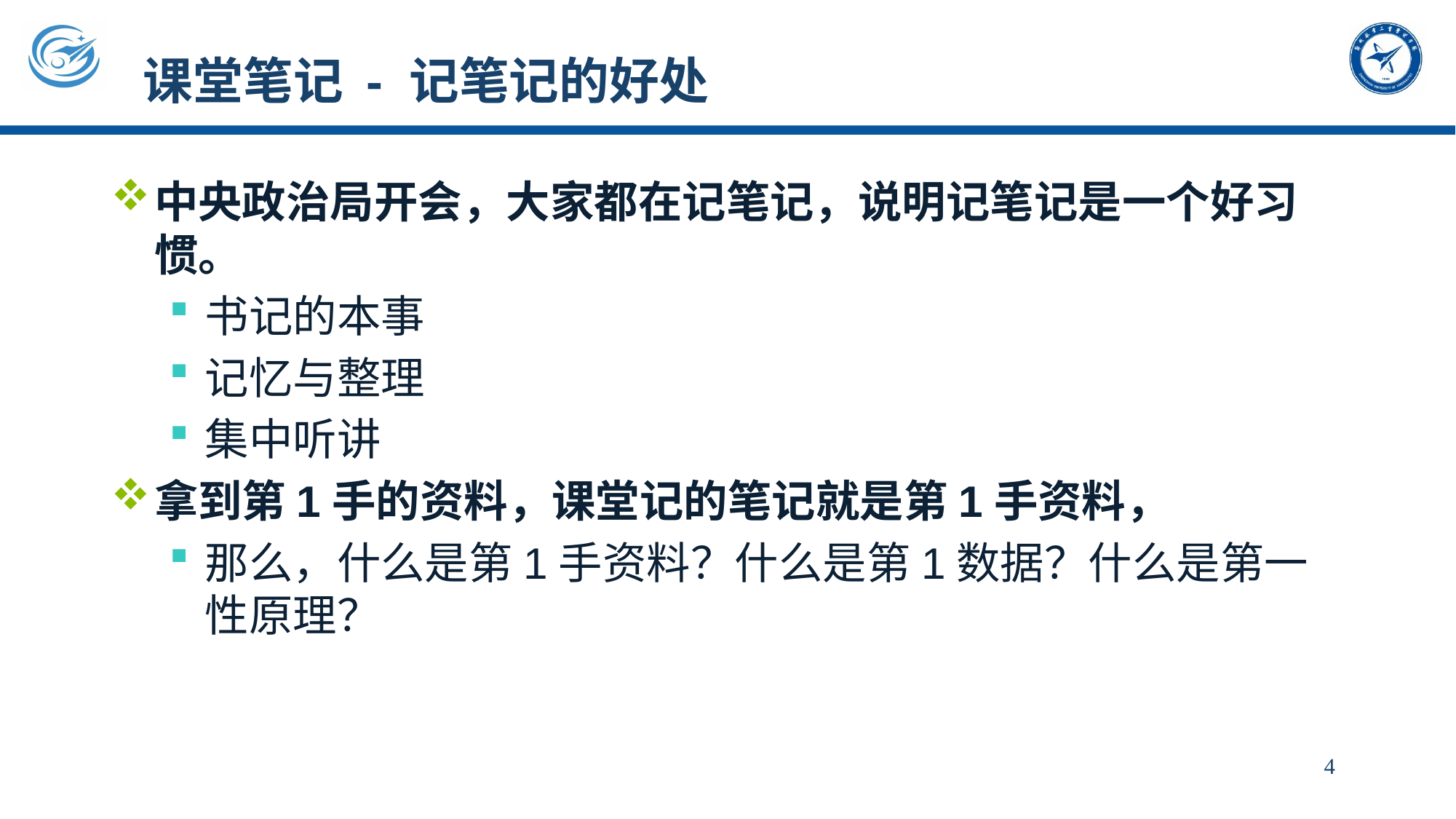

# 课堂笔记 - 记笔记的好处
中央政治局开会，大家都在记笔记，说明记笔记是一个好习惯。
书记的本事
记忆与整理
集中听讲
拿到第1手的资料，课堂记的笔记就是第1手资料，
那么，什么是第1手资料？什么是第1数据？什么是第一性原理？

4